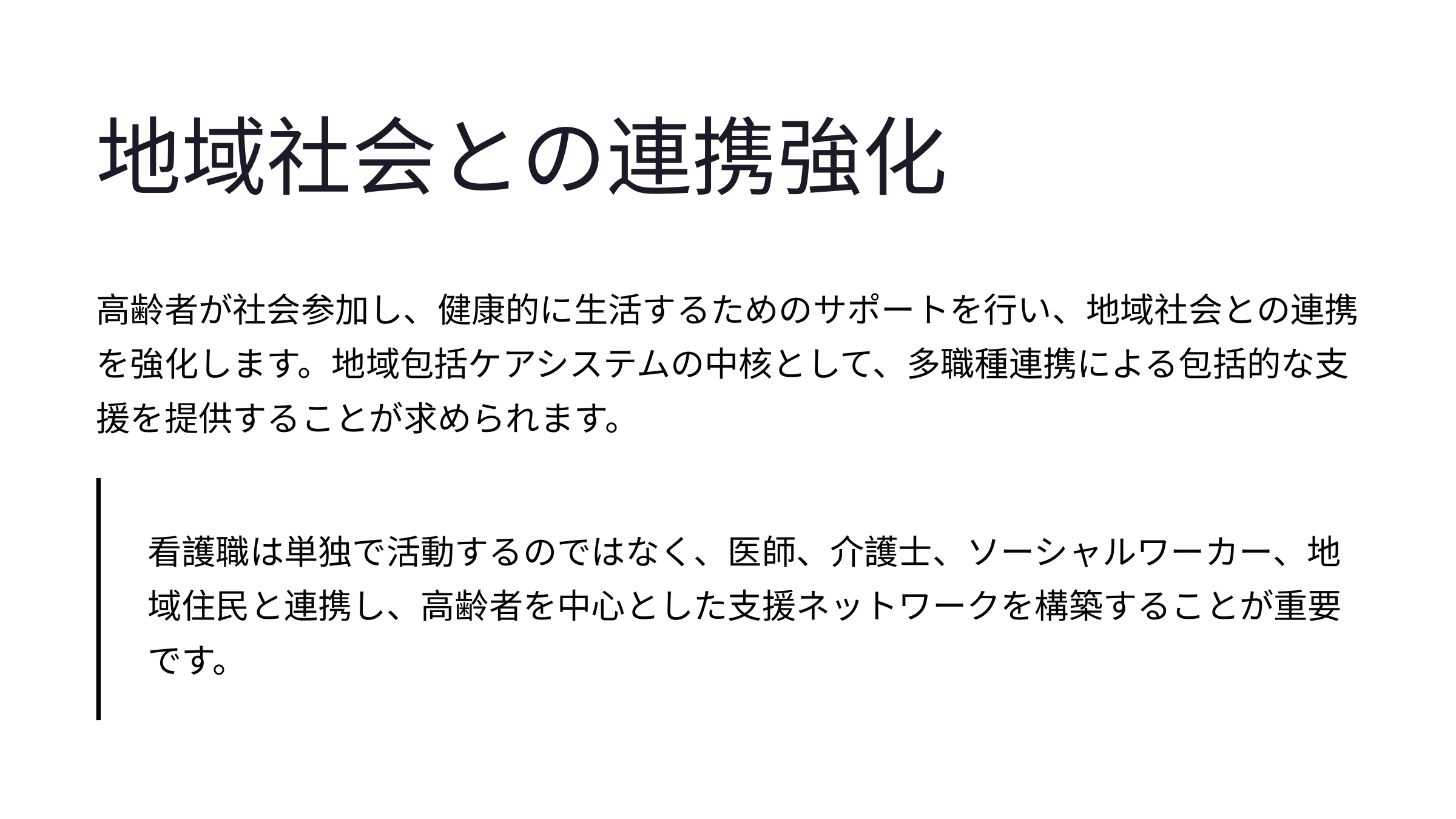

地域社会との連携強化
高齢者が社会参加し、健康的に生活するためのサポートを行い、地域社会との連携を強化します。地域包括ケアシステムの中核として、多職種連携による包括的な支援を提供することが求められます。

看護職は単独で活動するのではなく、医師、介護士、ソーシャルワーカー、地域住民と連携し、高齢者を中心とした支援ネットワークを構築することが重要です。